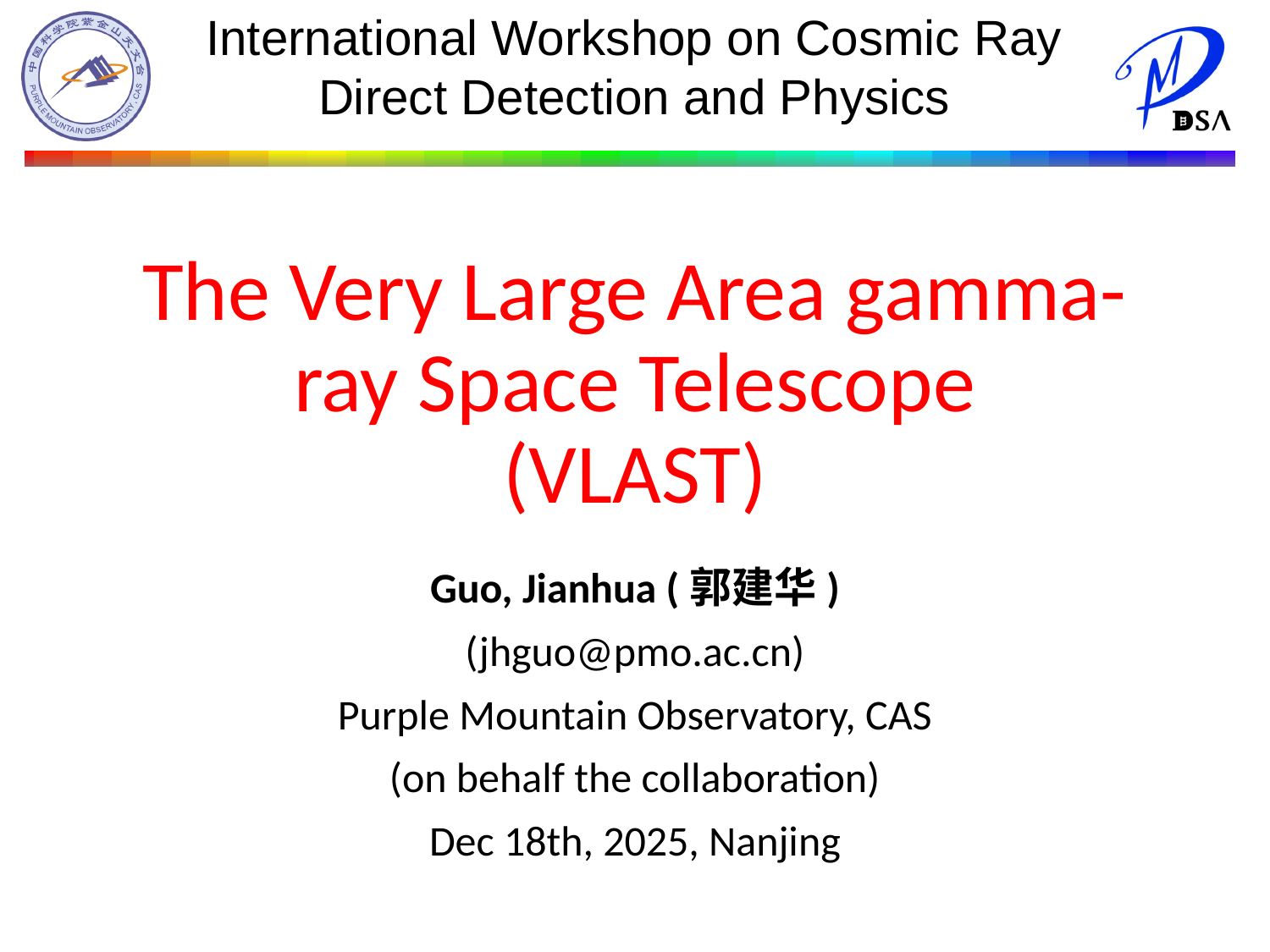

International Workshop on Cosmic Ray Direct Detection and Physics
# The Very Large Area gamma-ray Space Telescope (VLAST)
Guo, Jianhua (郭建华)
(jhguo@pmo.ac.cn)
Purple Mountain Observatory, CAS
(on behalf the collaboration)
Dec 18th, 2025, Nanjing